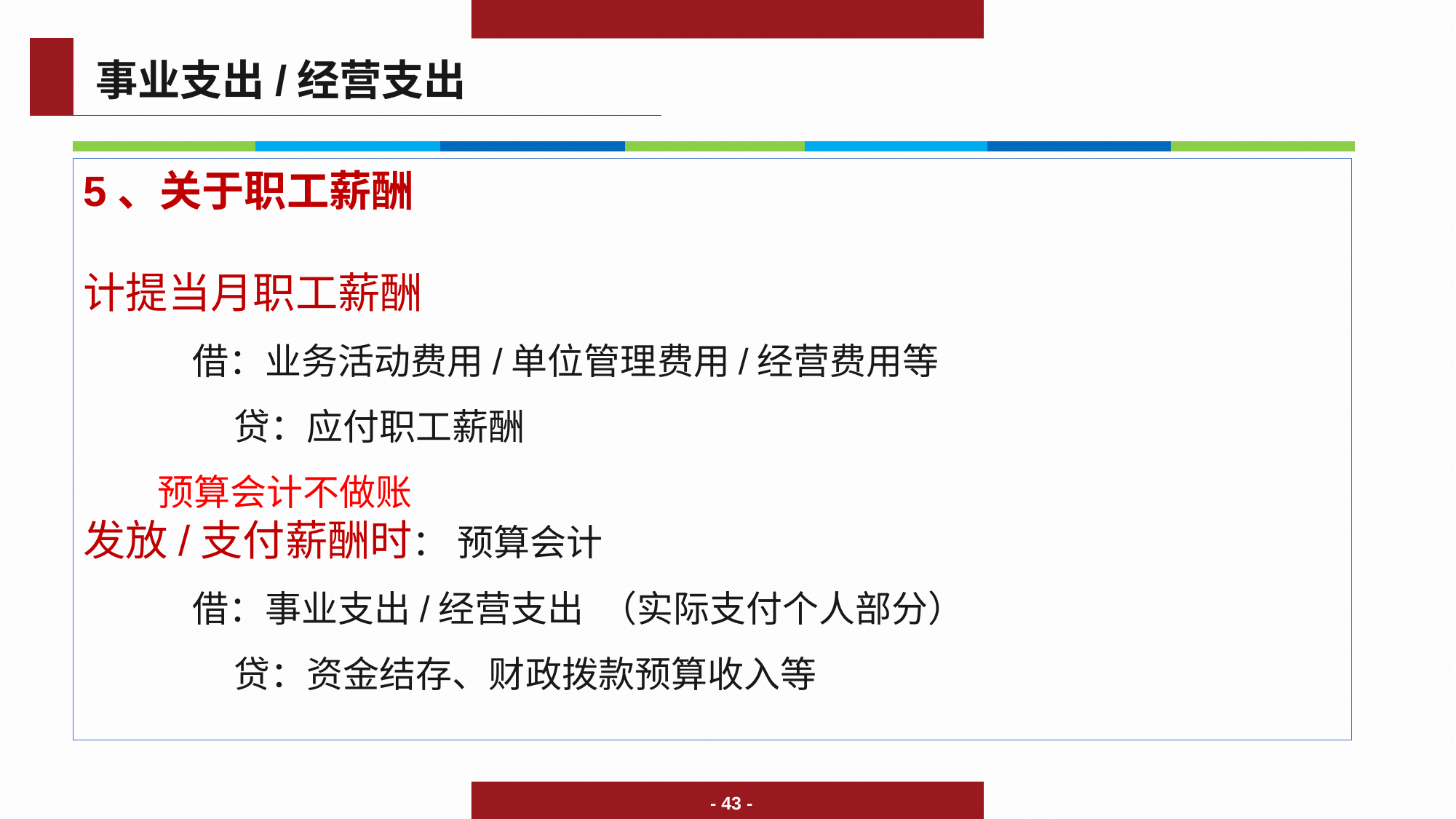

事业支出/经营支出

5、关于职工薪酬

计提当月职工薪酬
	借：业务活动费用/单位管理费用/经营费用等
    	    贷：应付职工薪酬
        预算会计不做账
发放/支付薪酬时： 预算会计
	借：事业支出/经营支出  （实际支付个人部分）
     	    贷：资金结存、财政拨款预算收入等

- 43 -